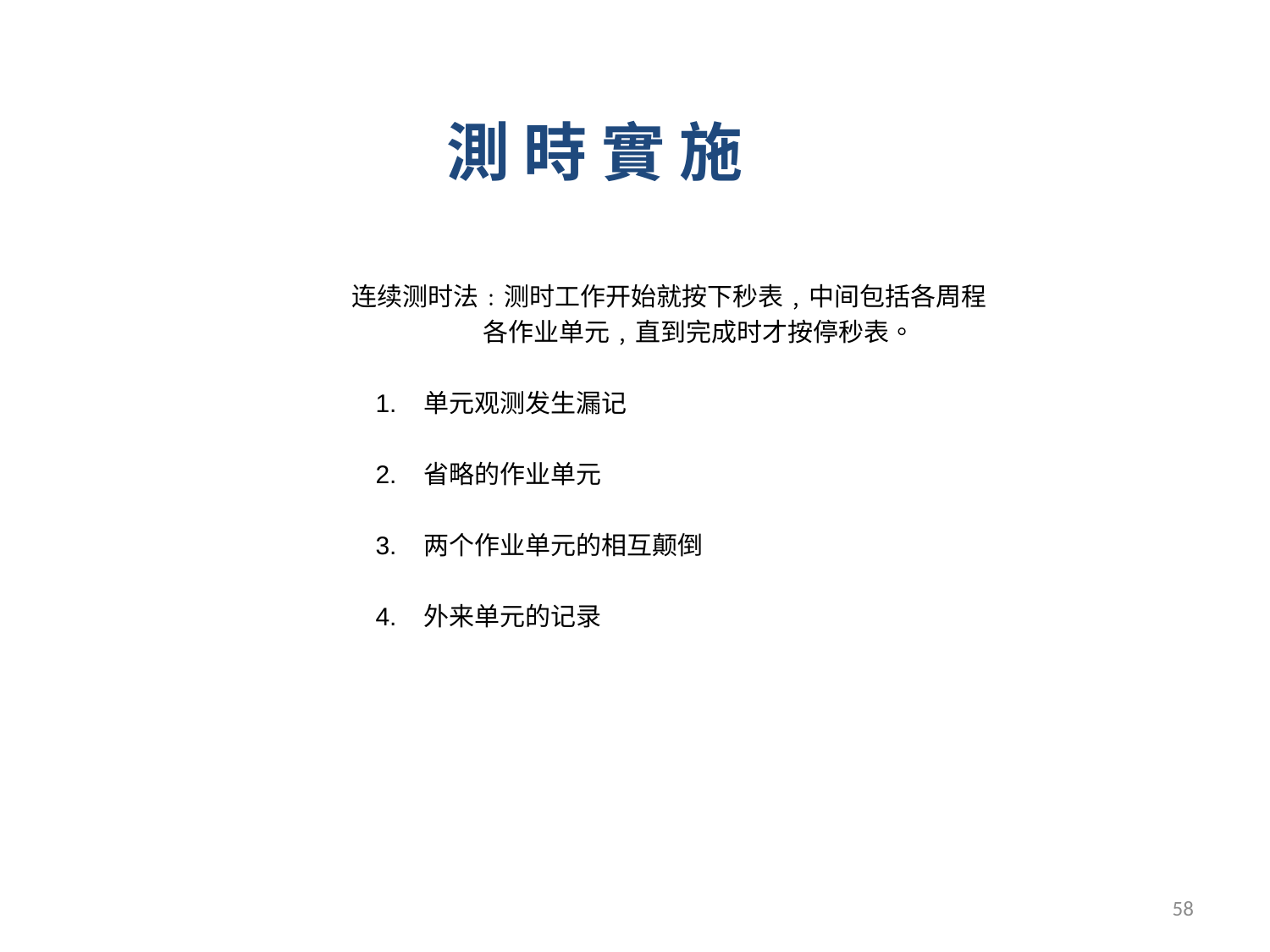

測 時 實 施

                  连续测时法﹕测时工作开始就按下秒表﹐中间包括各周程
                                         各作业单元﹐直到完成时才按停秒表。

                   1.   单元观测发生漏记

                   2.   省略的作业单元

                   3.   两个作业单元的相互颠倒

                   4.   外来单元的记录

58